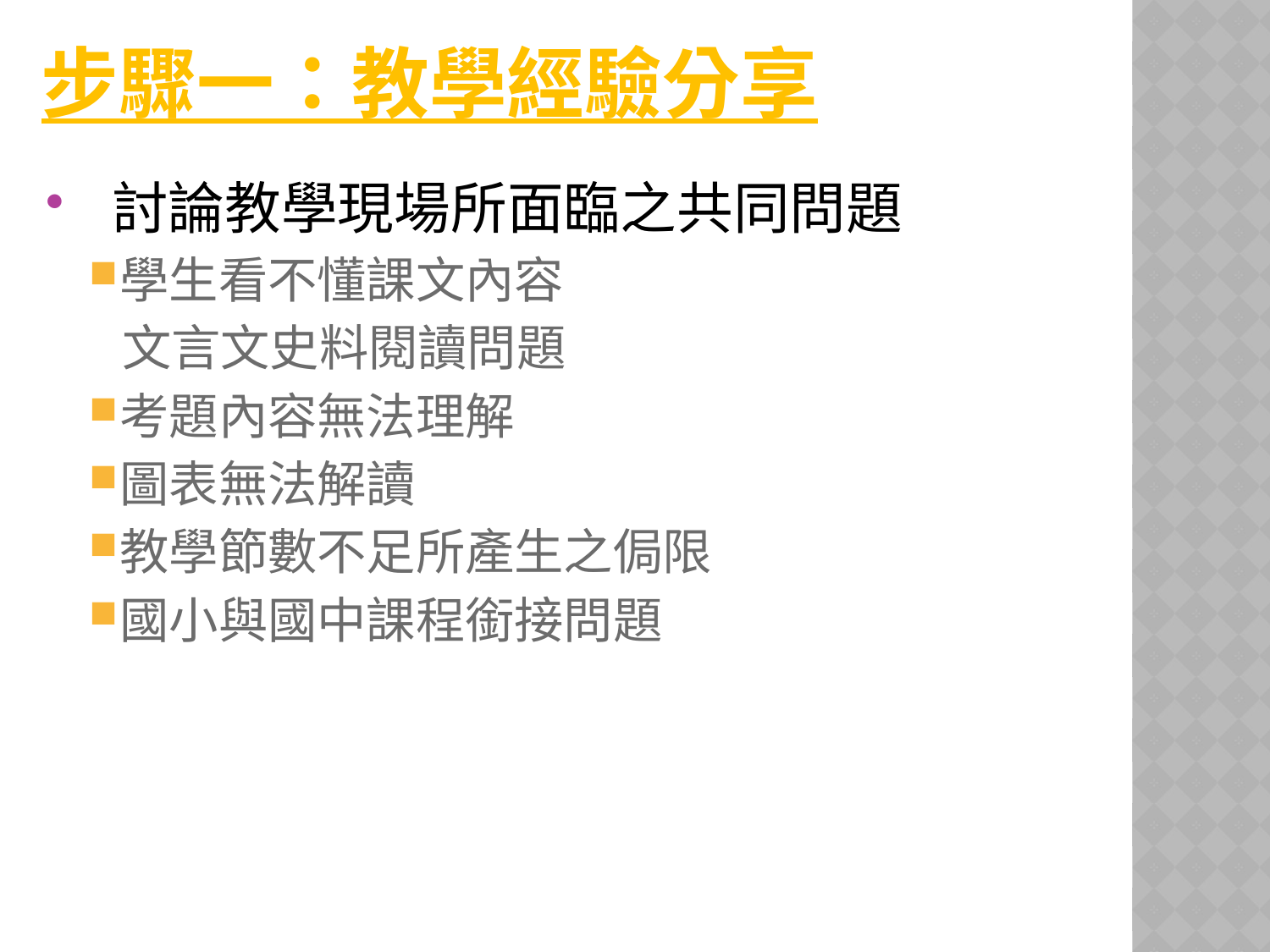

# 步驟一：教學經驗分享
 討論教學現場所面臨之共同問題
學生看不懂課文內容
  文言文史料閱讀問題
考題內容無法理解
圖表無法解讀
教學節數不足所產生之侷限
國小與國中課程銜接問題